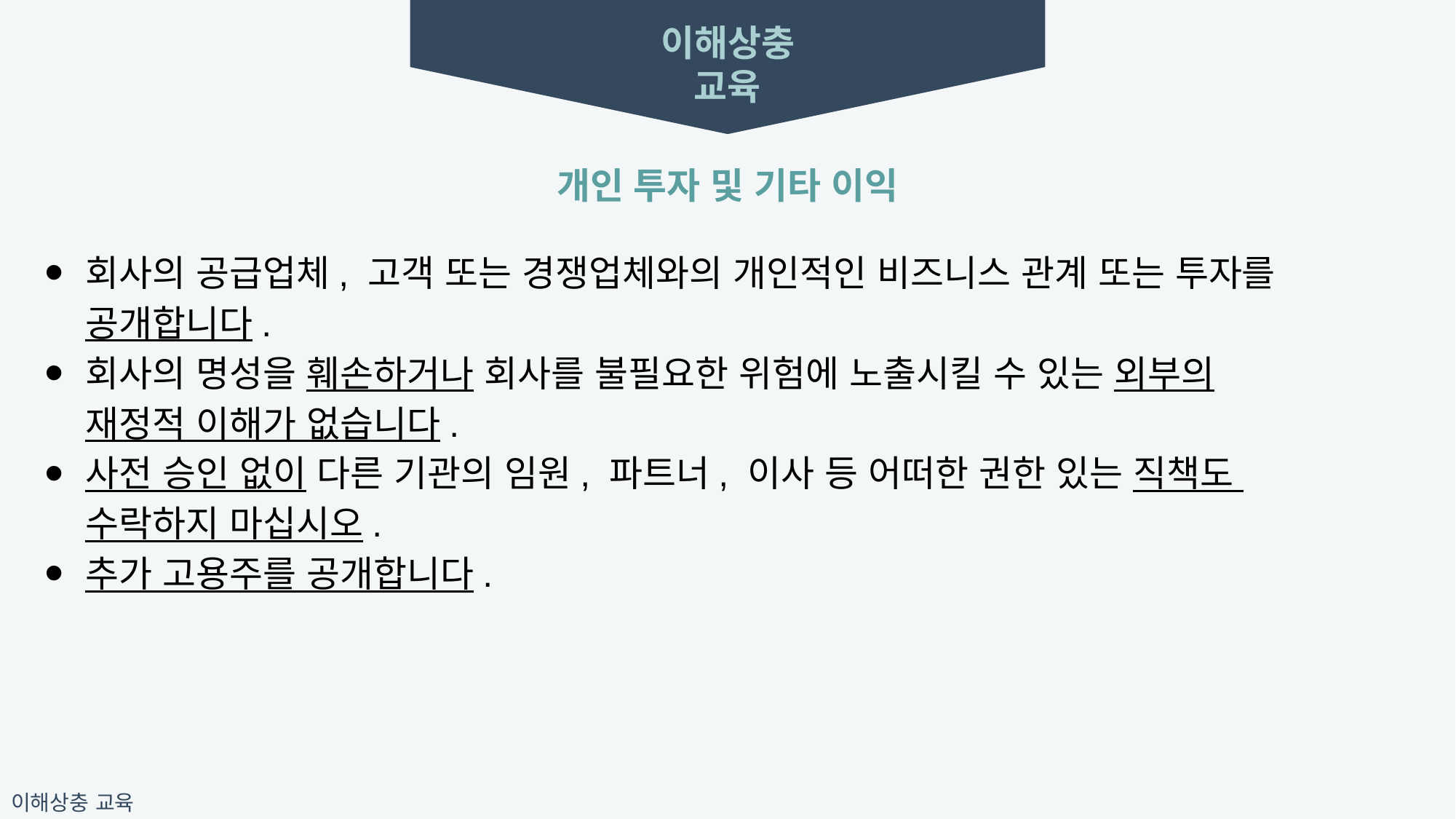

이해상충
교육
# 개인 투자 및 기타 이익
회사의 공급업체, 고객 또는 경쟁업체와의 개인적인 비즈니스 관계 또는 투자를 공개합니다.
회사의 명성을 훼손하거나 회사를 불필요한 위험에 노출시킬 수 있는 외부의
재정적 이해가 없습니다.
사전 승인 없이 다른 기관의 임원, 파트너, 이사 등 어떠한 권한 있는 직책도
수락하지 마십시오.
추가 고용주를 공개합니다.